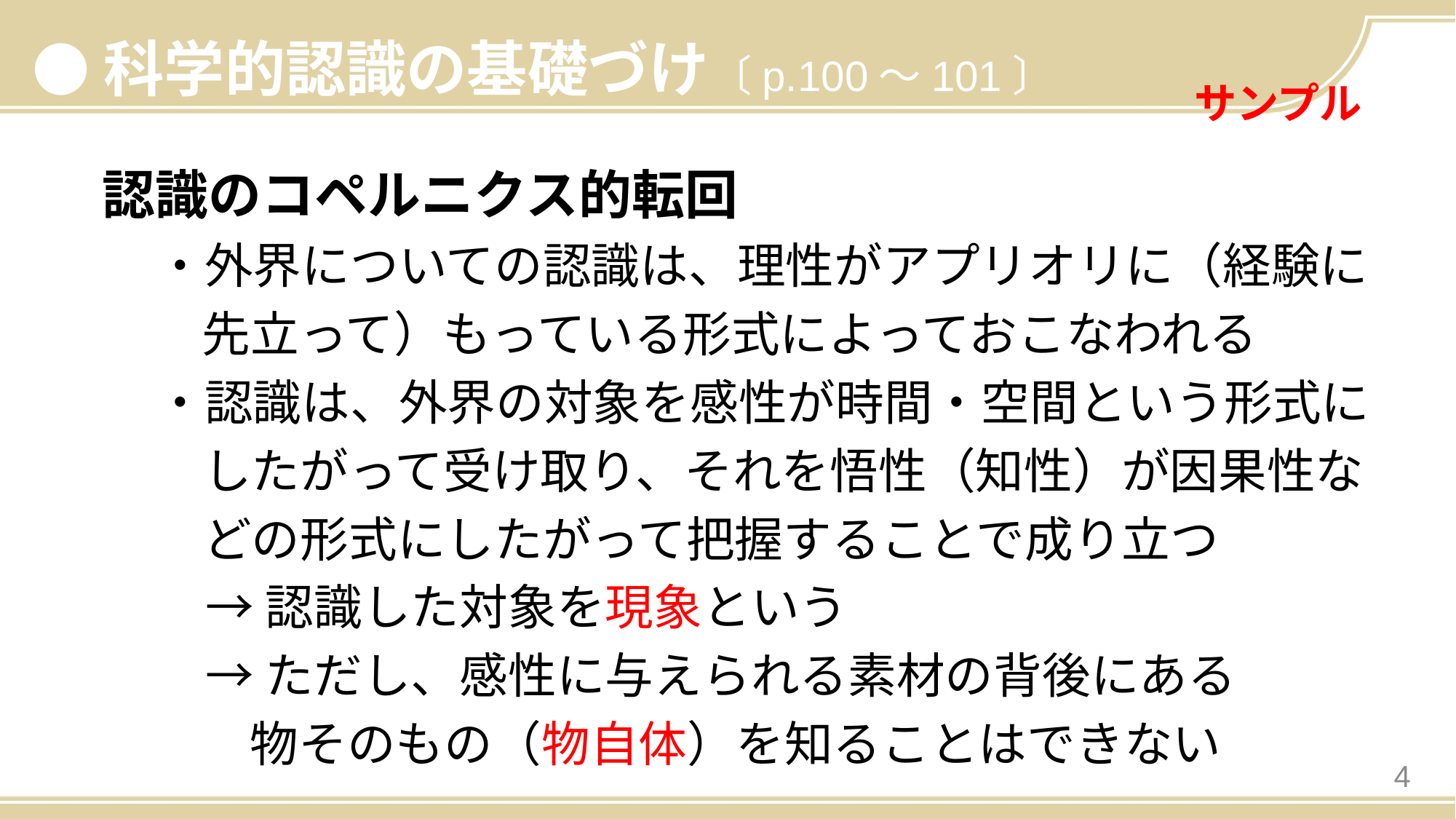

●科学的認識の基礎づけ〔p.100～101〕
認識のコペルニクス的転回
・外界についての認識は、理性がアプリオリに（経験に
先立って）もっている形式によっておこなわれる
・認識は、外界の対象を感性が時間・空間という形式にしたがって受け取り、それを悟性（知性）が因果性などの形式にしたがって把握することで成り立つ
→認識した対象を現象という
→ただし、感性に与えられる素材の背後にある
物そのもの（物自体）を知ることはできない